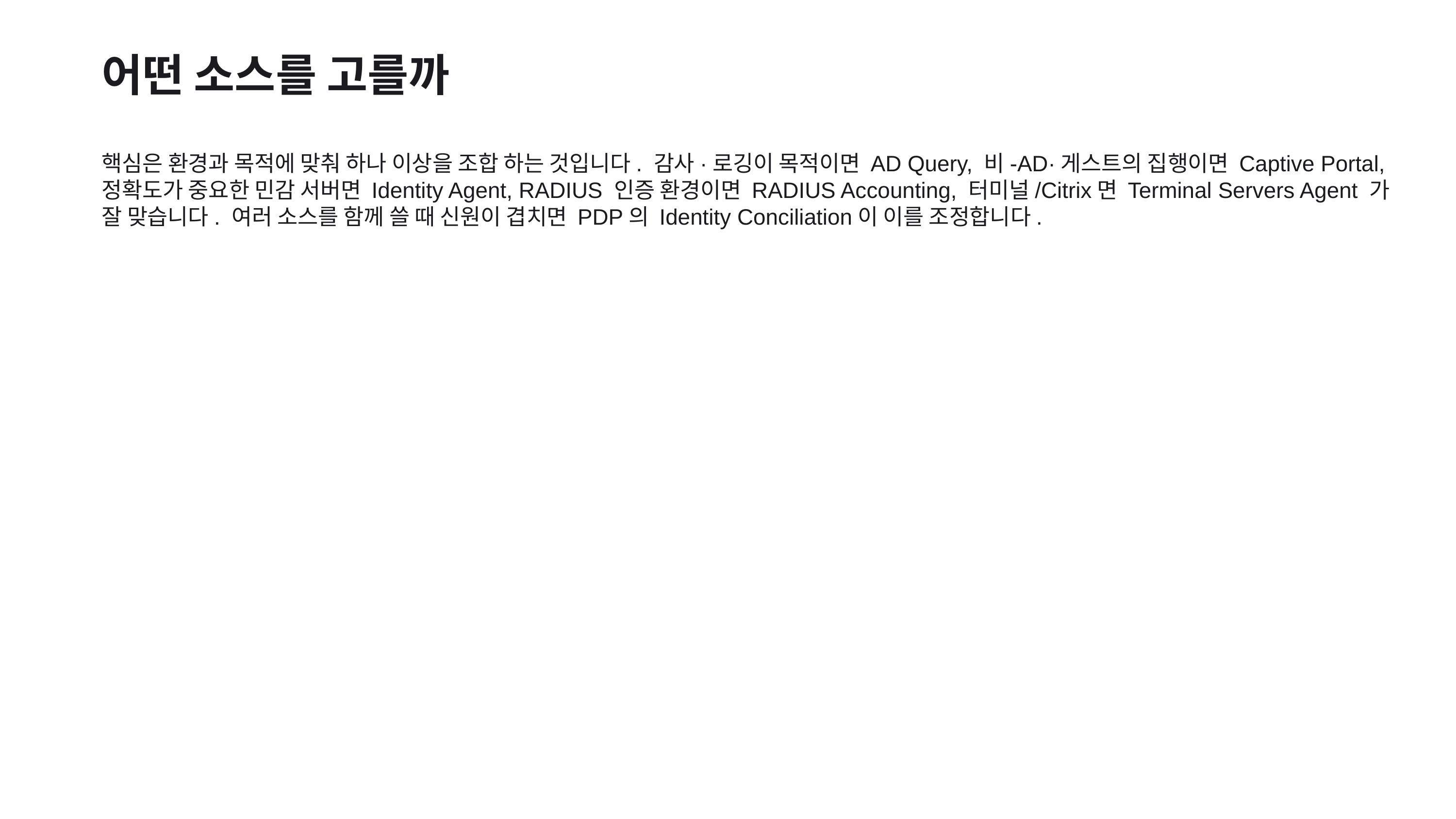

어떤 소스를 고를까
핵심은 환경과 목적에 맞춰 하나 이상을 조합 하는 것입니다. 감사·로깅이 목적이면 AD Query, 비-AD·게스트의 집행이면 Captive Portal, 정확도가 중요한 민감 서버면 Identity Agent, RADIUS 인증 환경이면 RADIUS Accounting, 터미널/Citrix면 Terminal Servers Agent 가 잘 맞습니다. 여러 소스를 함께 쓸 때 신원이 겹치면 PDP의 Identity Conciliation이 이를 조정합니다.